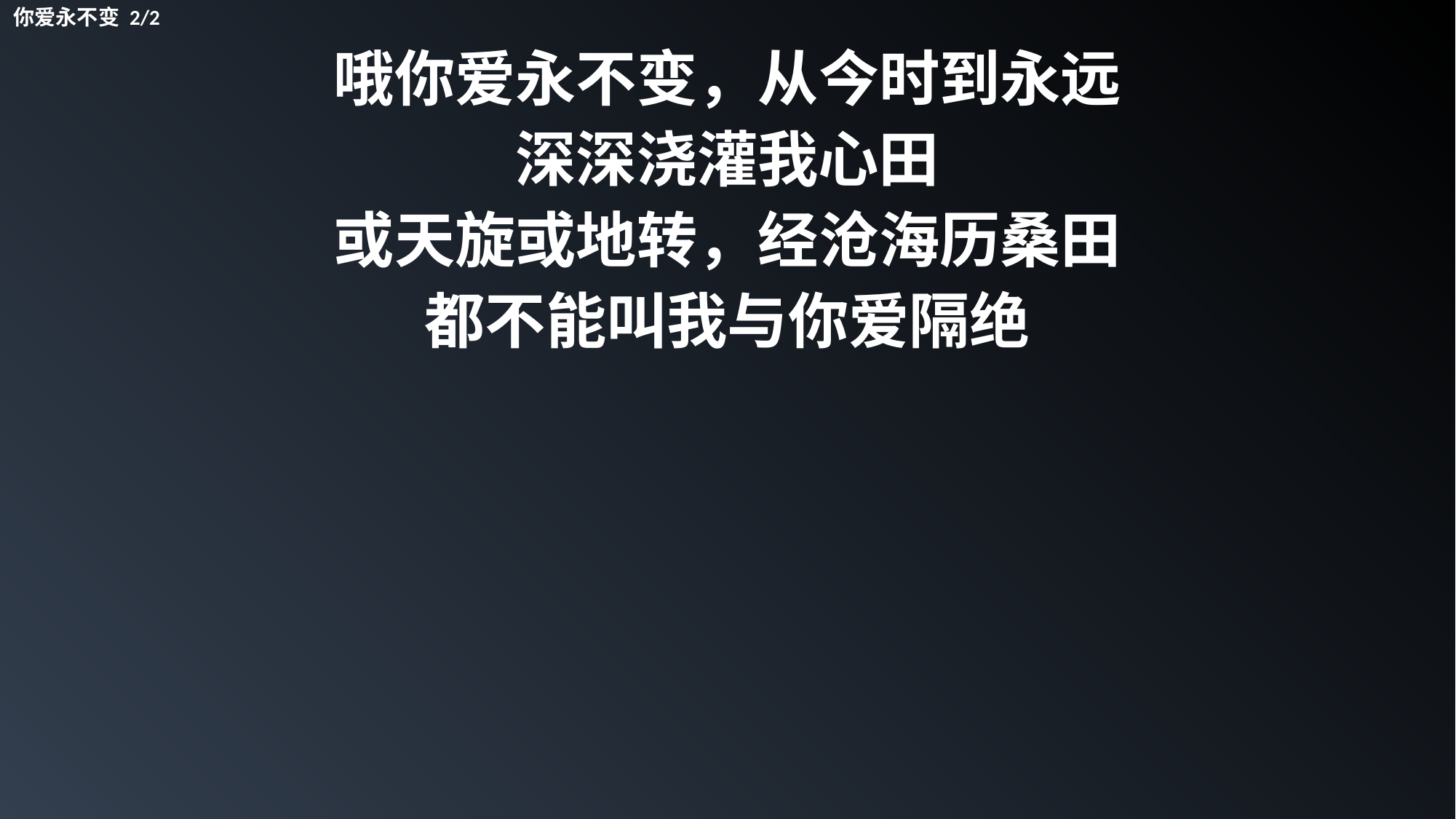

你爱永不变 2/2
哦你爱永不变，从今时到永远
深深浇灌我心田
或天旋或地转，经沧海历桑田
都不能叫我与你爱隔绝